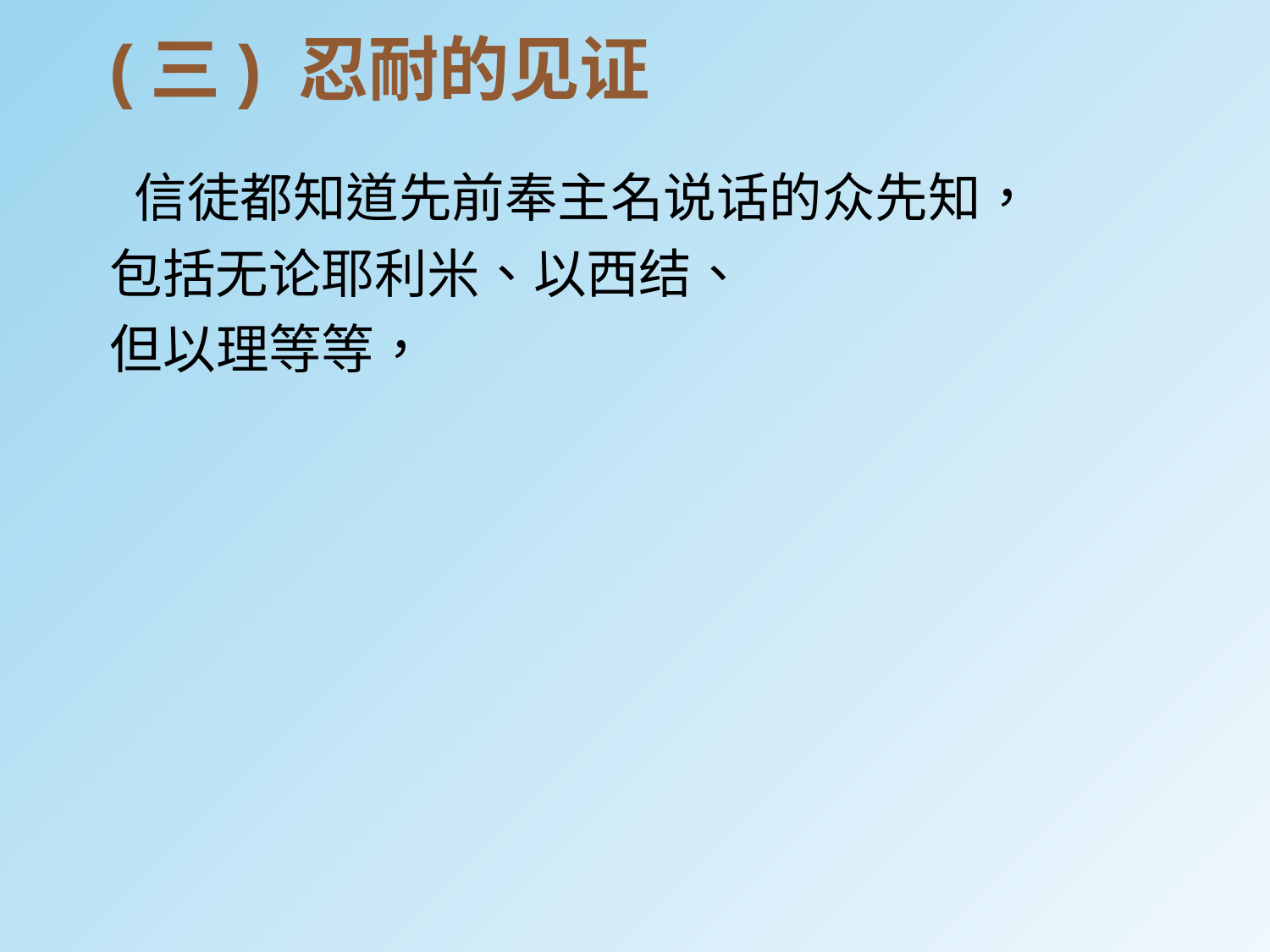

(三) 忍耐的见证
 信徒都知道先前奉主名说话的众先知，
包括无论耶利米、以西结、
但以理等等，